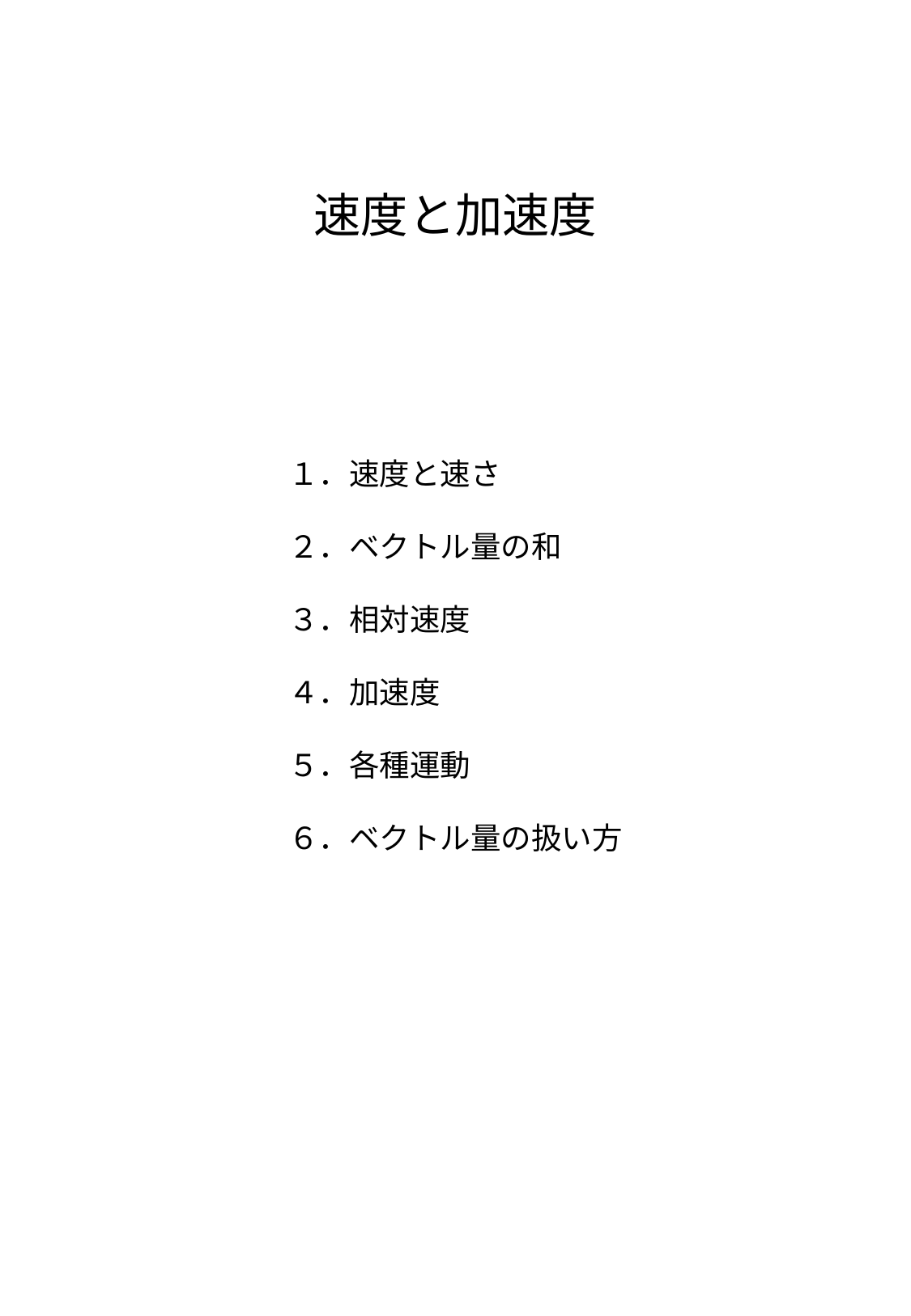

速度と加速度
１．速度と速さ

２．ベクトル量の和

３．相対速度

４．加速度

５．各種運動

６．ベクトル量の扱い方